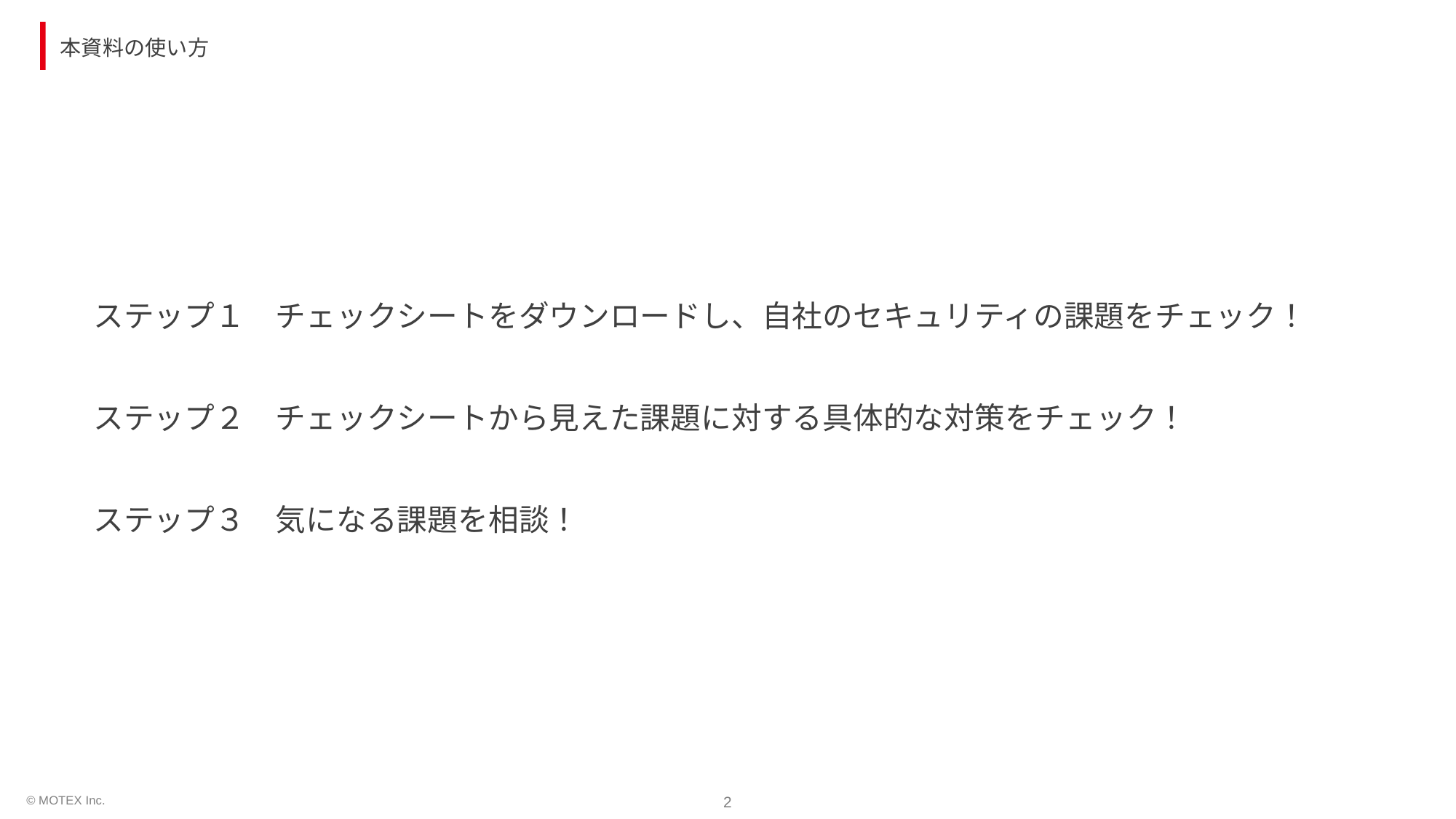

本資料の使い方
ステップ１　チェックシートをダウンロードし、自社のセキュリティの課題をチェック！

ステップ２　チェックシートから見えた課題に対する具体的な対策をチェック！

ステップ３　気になる課題を相談！